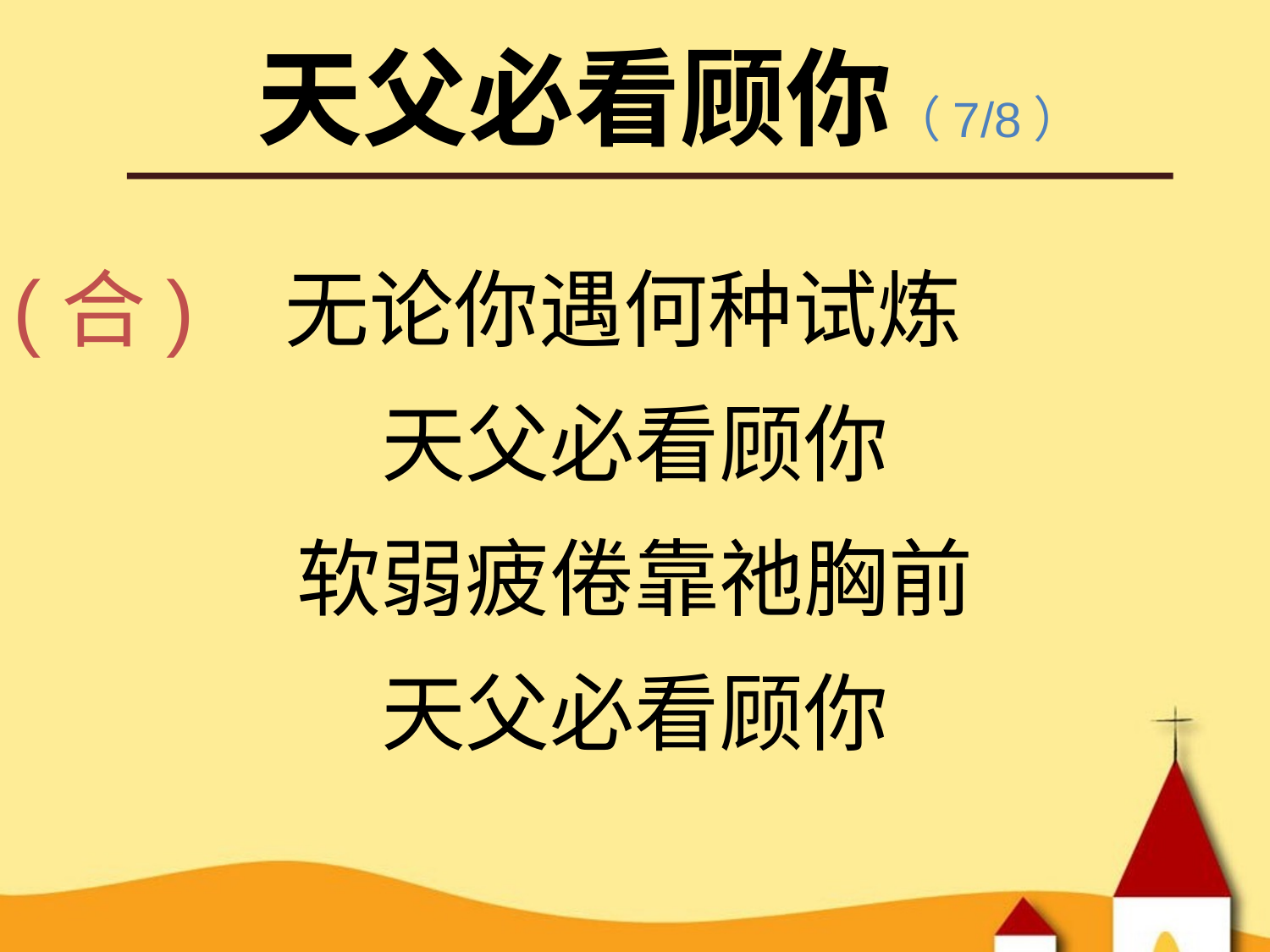

天父必看顾你（7/8）

(合)   无论你遇何种试炼
天父必看顾你
软弱疲倦靠祂胸前
天父必看顾你